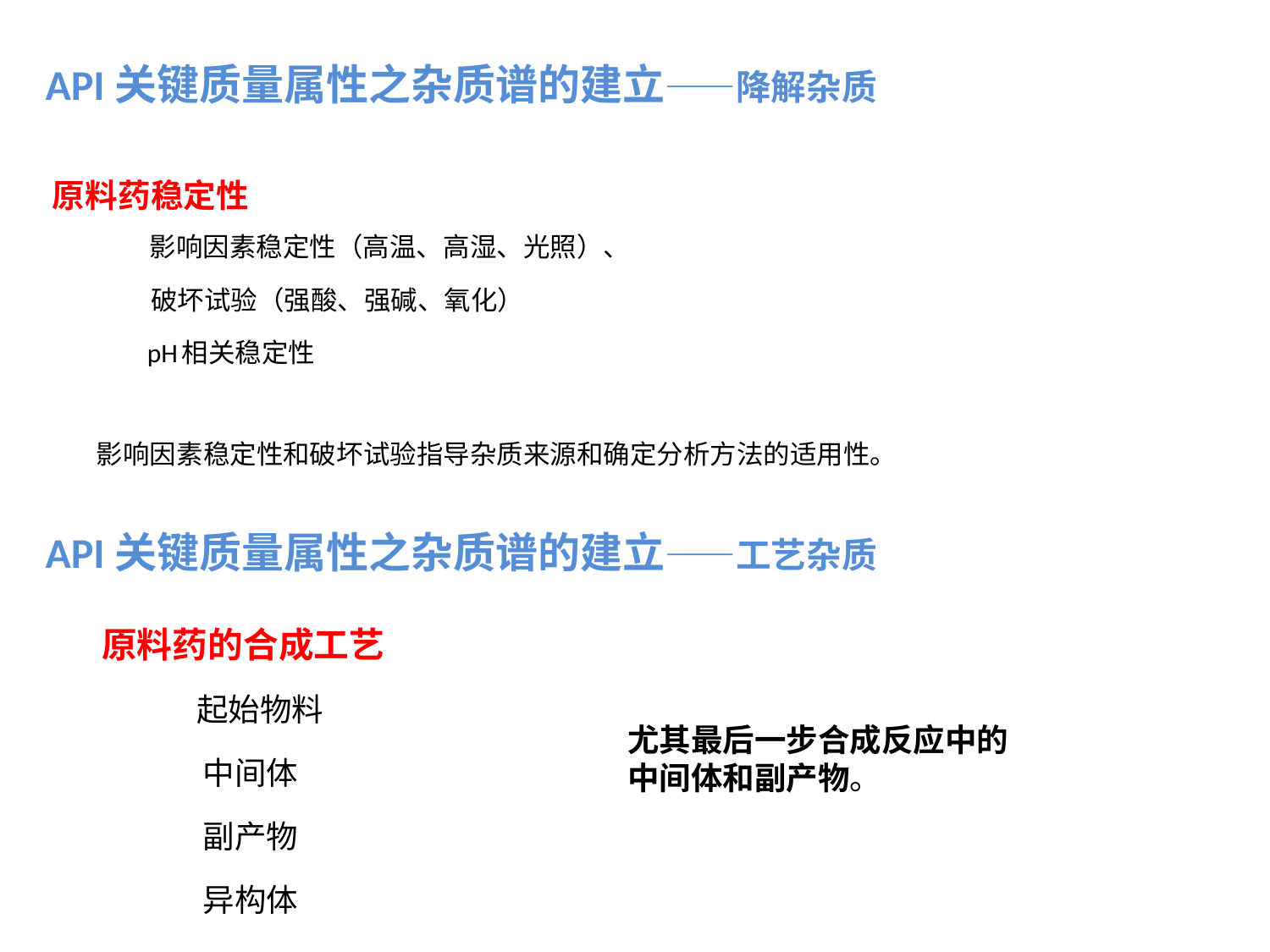

# API关键质量属性之杂质谱的建立——降解杂质
原料药稳定性
         影响因素稳定性（高温、高湿、光照）、
                破坏试验（强酸、强碱、氧化）
                pH相关稳定性
影响因素稳定性和破坏试验指导杂质来源和确定分析方法的适用性。
API关键质量属性之杂质谱的建立——工艺杂质
原料药的合成工艺
      起始物料
             中间体
             副产物
             异构体

尤其最后一步合成反应中的中间体和副产物。